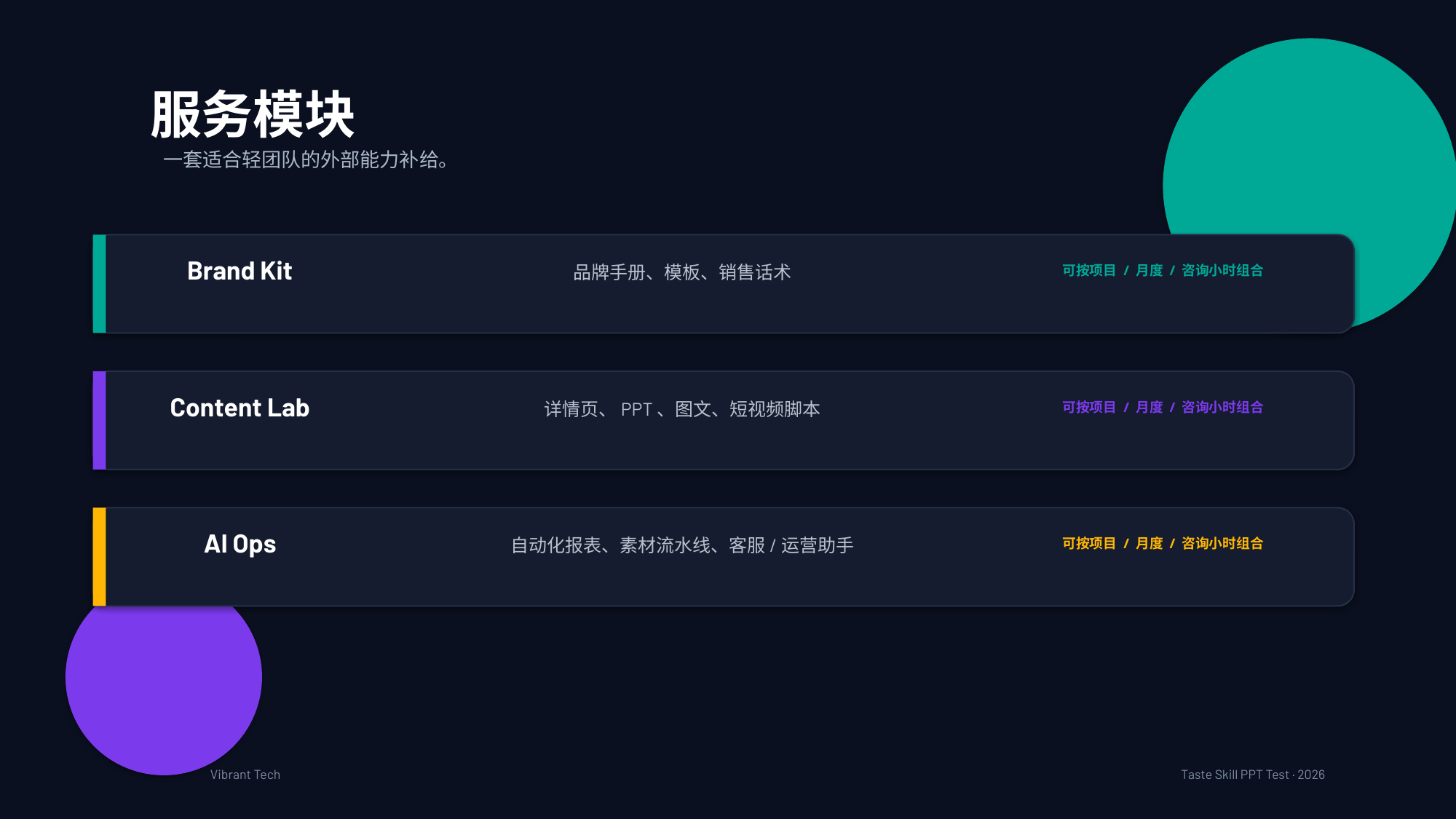

服务模块
一套适合轻团队的外部能力补给。

Brand Kit
品牌手册、模板、销售话术
可按项目 / 月度 / 咨询小时组合

Content Lab
详情页、PPT、图文、短视频脚本
可按项目 / 月度 / 咨询小时组合

AI Ops
自动化报表、素材流水线、客服/运营助手
可按项目 / 月度 / 咨询小时组合

Vibrant Tech
Taste Skill PPT Test · 2026